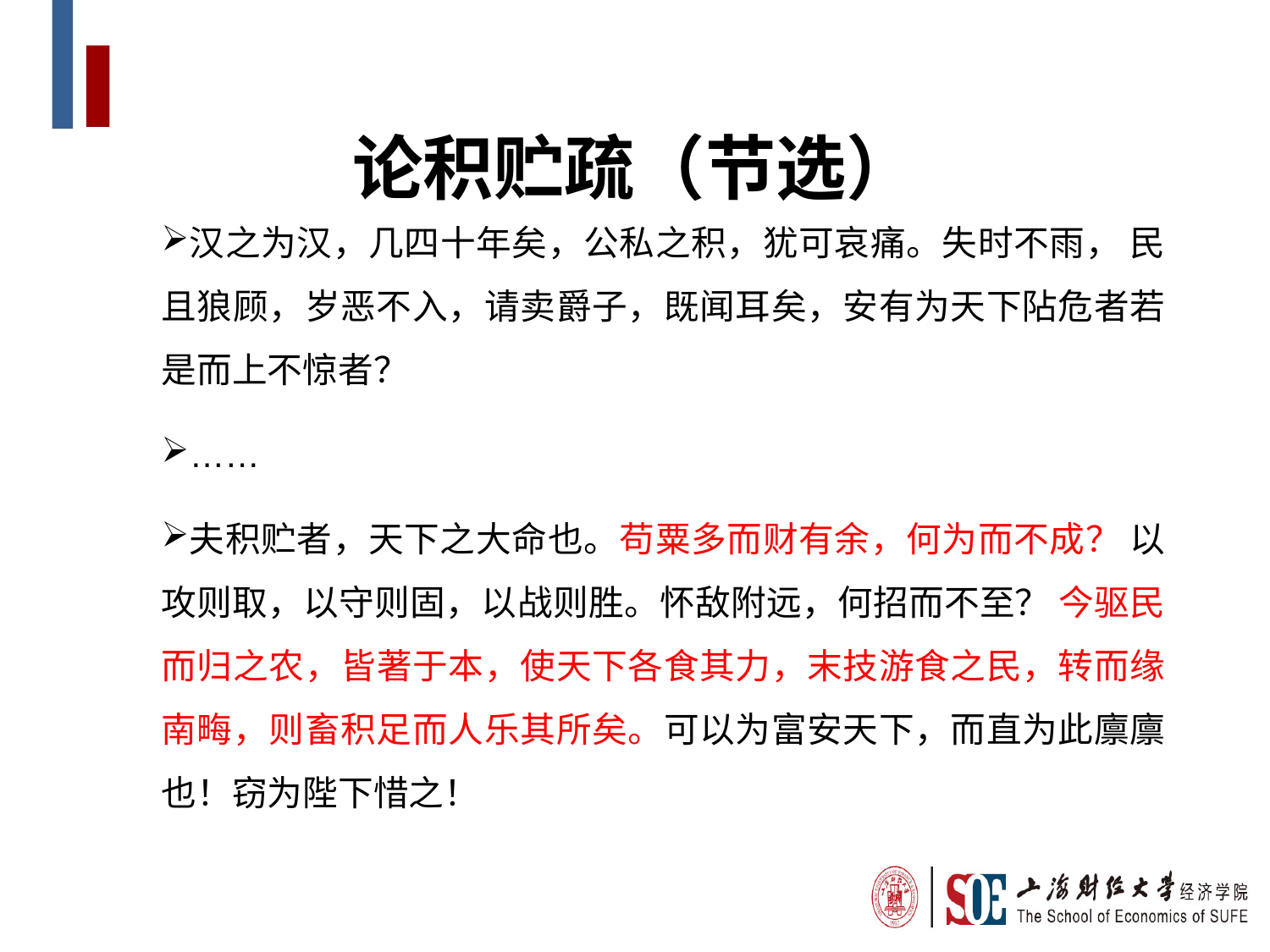

论积贮疏（节选）
汉之为汉，几四十年矣，公私之积，犹可哀痛。失时不雨， 民且狼顾，岁恶不入，请卖爵子，既闻耳矣，安有为天下阽危者若是而上不惊者？
……
夫积贮者，天下之大命也。苟粟多而财有余，何为而不成？ 以攻则取，以守则固，以战则胜。怀敌附远，何招而不至？ 今驱民而归之农，皆著于本，使天下各食其力，末技游食之民，转而缘南畮，则畜积足而人乐其所矣。可以为富安天下，而直为此廪廪也！窃为陛下惜之！